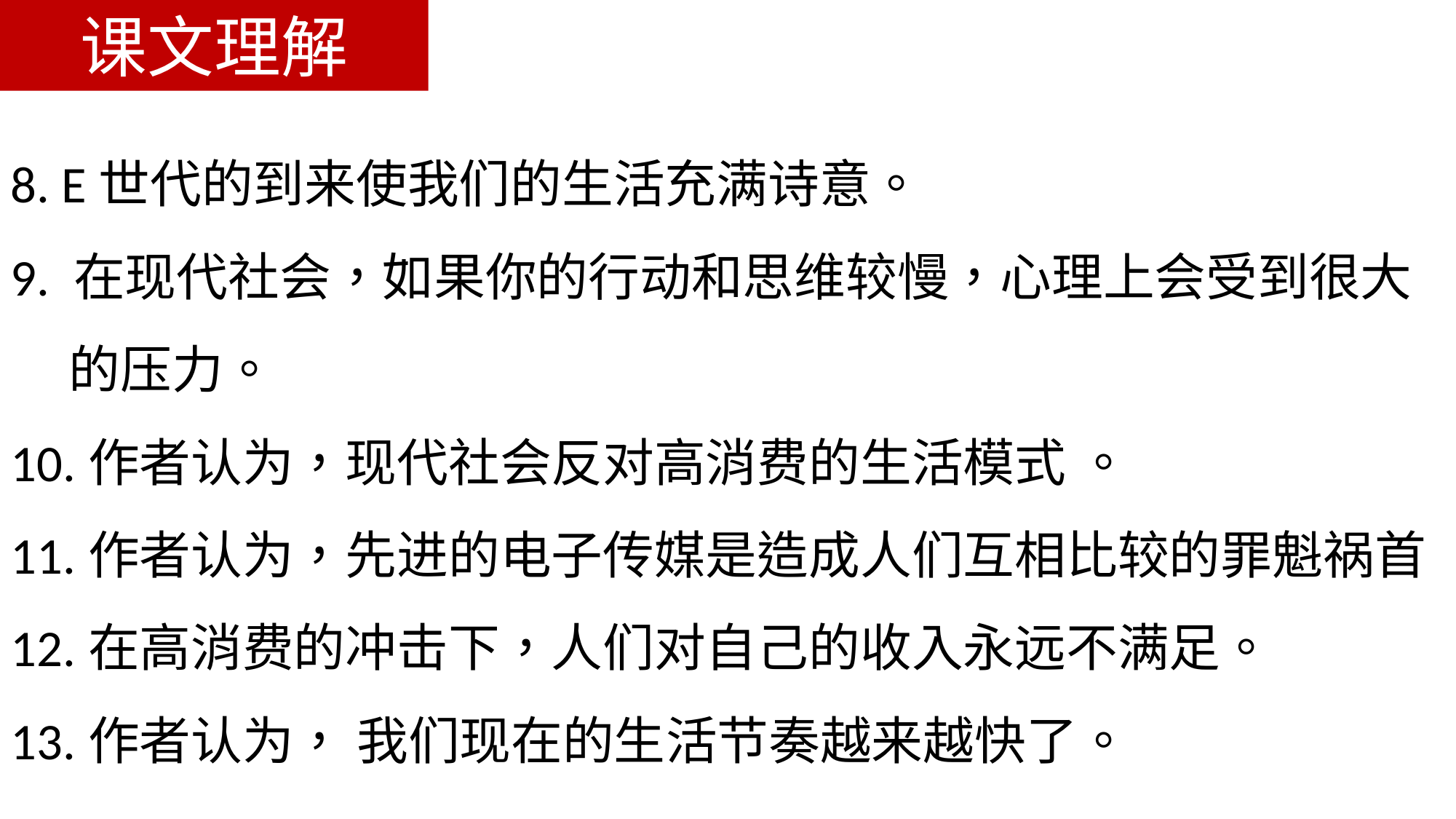

课文理解
8. E世代的到来使我们的生活充满诗意。
9. 在现代社会，如果你的行动和思维较慢，心理上会受到很大
    的压力。
10.作者认为，现代社会反对高消费的生活模式 。
11.作者认为，先进的电子传媒是造成人们互相比较的罪魁祸首 。
12.在高消费的冲击下，人们对自己的收入永远不满足。
13.作者认为， 我们现在的生活节奏越来越快了。